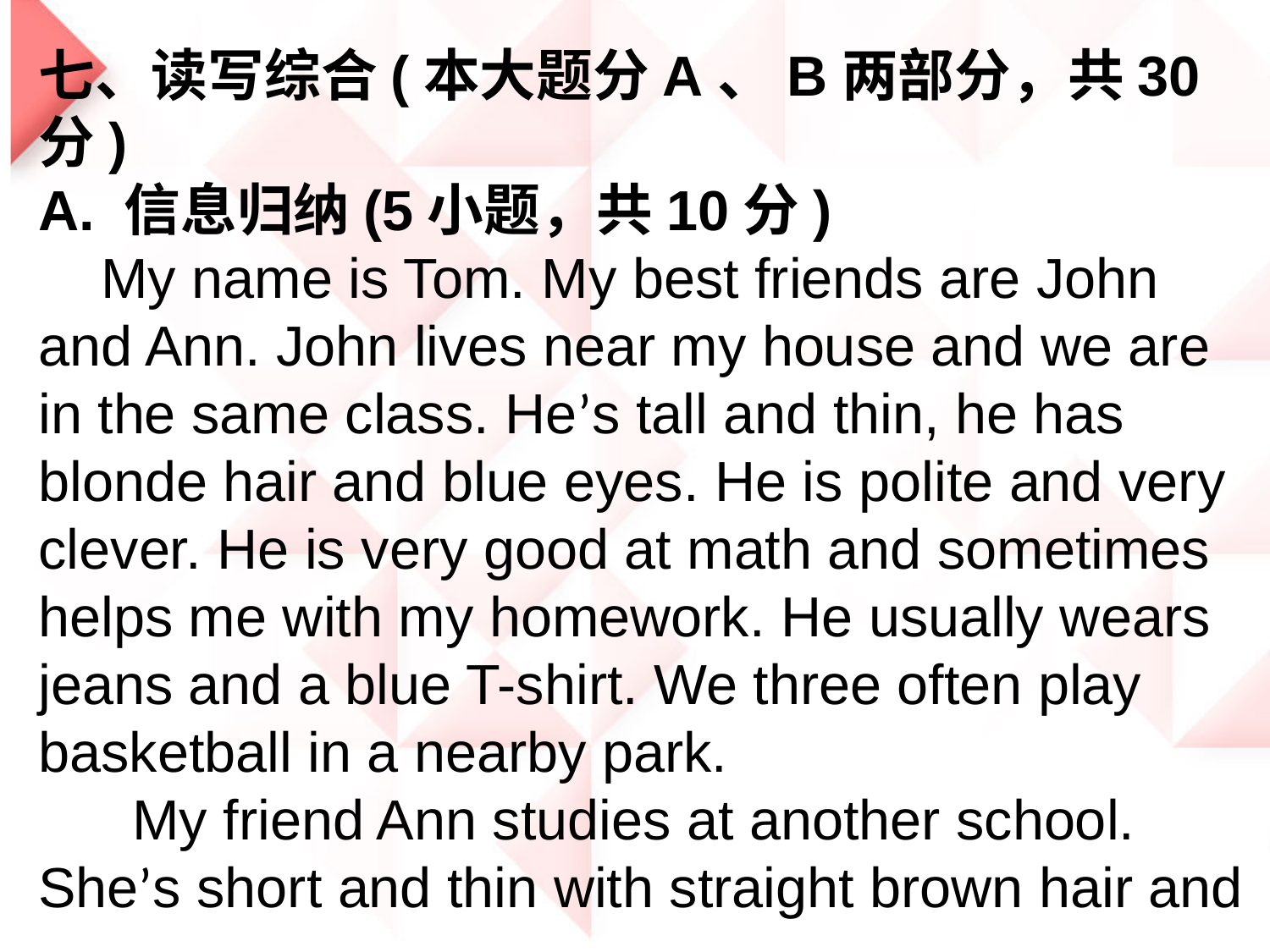

七、读写综合(本大题分A、B两部分，共30分)
A. 信息归纳(5小题，共10分)
    My name is Tom. My best friends are John and Ann. John lives near my house and we are in the same class. He’s tall and thin, he has blonde hair and blue eyes. He is polite and very clever. He is very good at math and sometimes helps me with my homework. He usually wears jeans and a blue T-shirt. We three often play basketball in a nearby park.
      My friend Ann studies at another school.  She’s short and thin with straight brown hair and